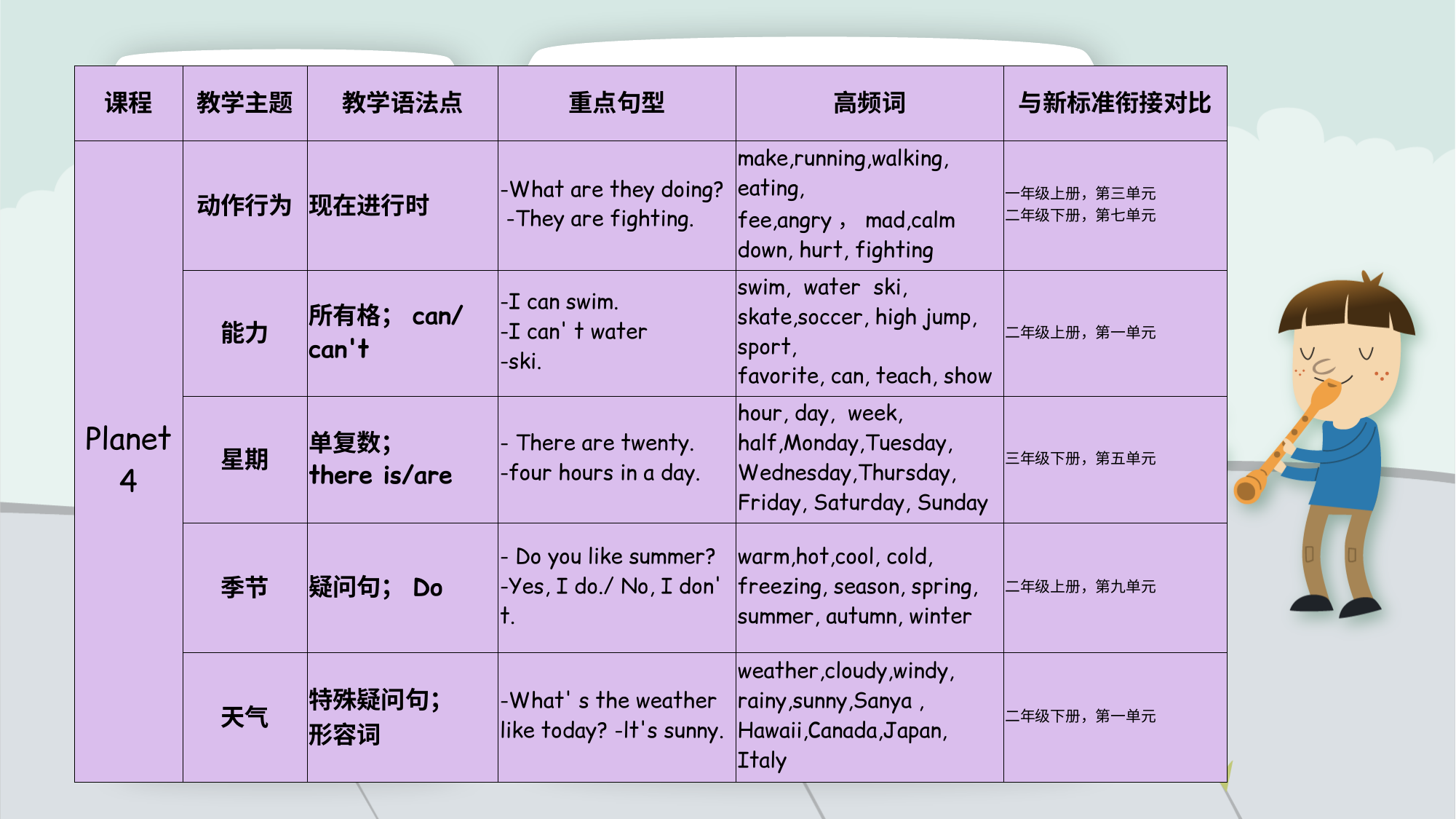

| 课程 | 教学主题 | 教学语法点 | 重点句型 | 高频词 | 与新标准衔接对比 |
| --- | --- | --- | --- | --- | --- |
| Planet 4 | 动作行为 | 现在进行时 | -What are they doing? -They are fighting. | make,running,walking, eating, fee,angry，mad,calm down, hurt, fighting | 一年级上册，第三单元 二年级下册，第七单元 |
|  | 能力 | 所有格；can/can't | -I can swim. -I can' t water -ski. | swim, water ski, skate,soccer, high jump, sport, favorite, can, teach, show | 二年级上册，第一单元 |
|  | 星期 | 单复数； there is/are | - There are twenty. -four hours in a day. | hour, day, week, half,Monday,Tuesday, Wednesday,Thursday, Friday, Saturday, Sunday | 三年级下册，第五单元 |
|  | 季节 | 疑问句；Do | - Do you like summer? -Yes, I do./ No, I don' t. | warm,hot,cool, cold, freezing, season, spring, summer, autumn, winter | 二年级上册，第九单元 |
|  | 天气 | 特殊疑问句； 形容词 | -What' s the weather like today? -lt's sunny. | weather,cloudy,windy, rainy,sunny,Sanya , Hawaii,Canada,Japan, Italy | 二年级下册，第一单元 |